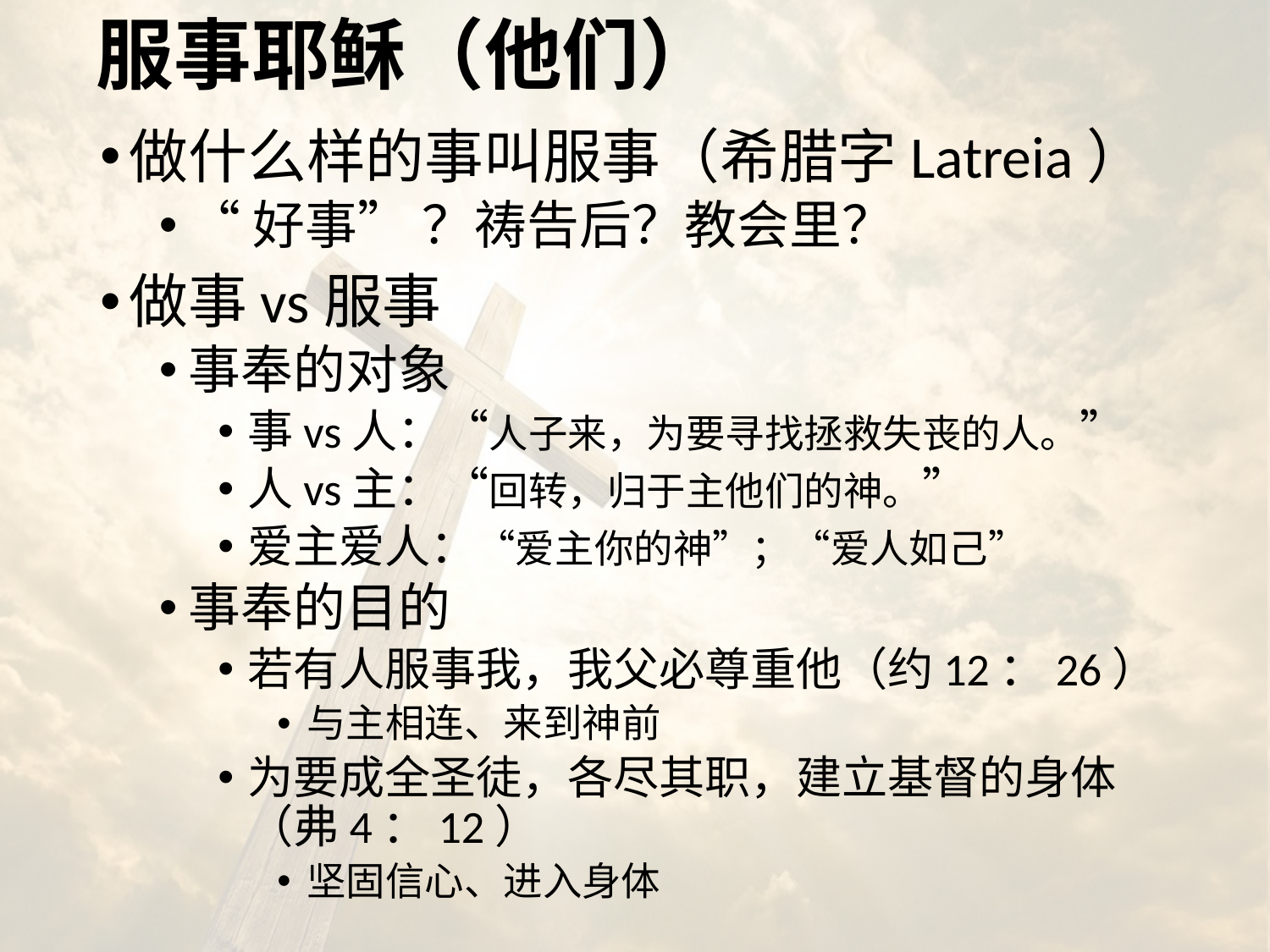

# 服事耶稣（他们）
做什么样的事叫服事（希腊字Latreia）
“好事” ？祷告后？教会里？
做事vs服事
事奉的对象
事vs人：“人子来，为要寻找拯救失丧的人。”
人vs主：“回转，归于主他们的神。”
爱主爱人：“爱主你的神”；“爱人如己”
事奉的目的
若有人服事我，我父必尊重他（约12：26）
与主相连、来到神前
为要成全圣徒，各尽其职，建立基督的身体（弗4：12）
坚固信心、进入身体